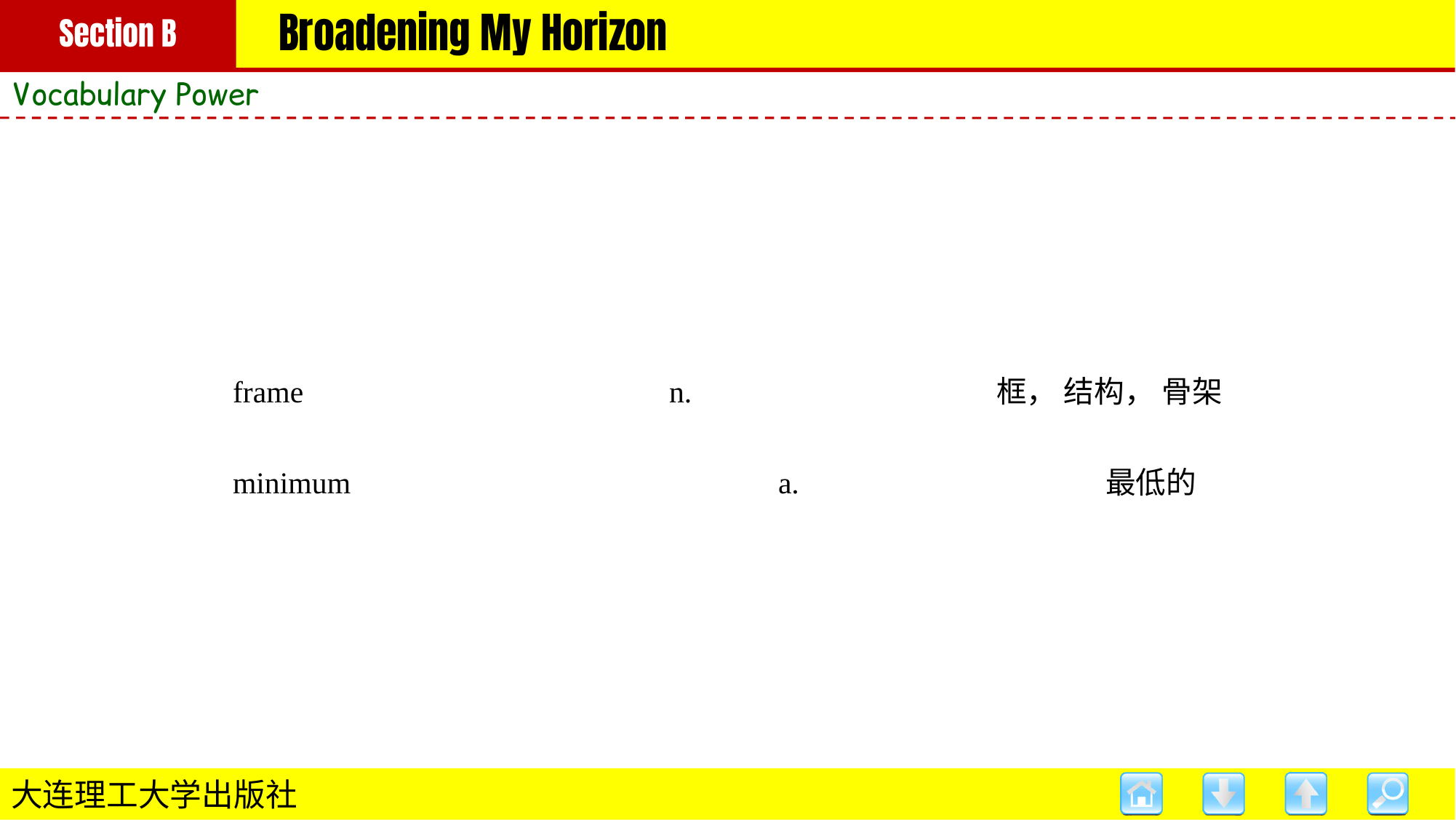

Section B
# Broadening My Horizon
Vocabulary Power
frame 				n. 			框， 结构， 骨架
minimum 				a. 			最低的